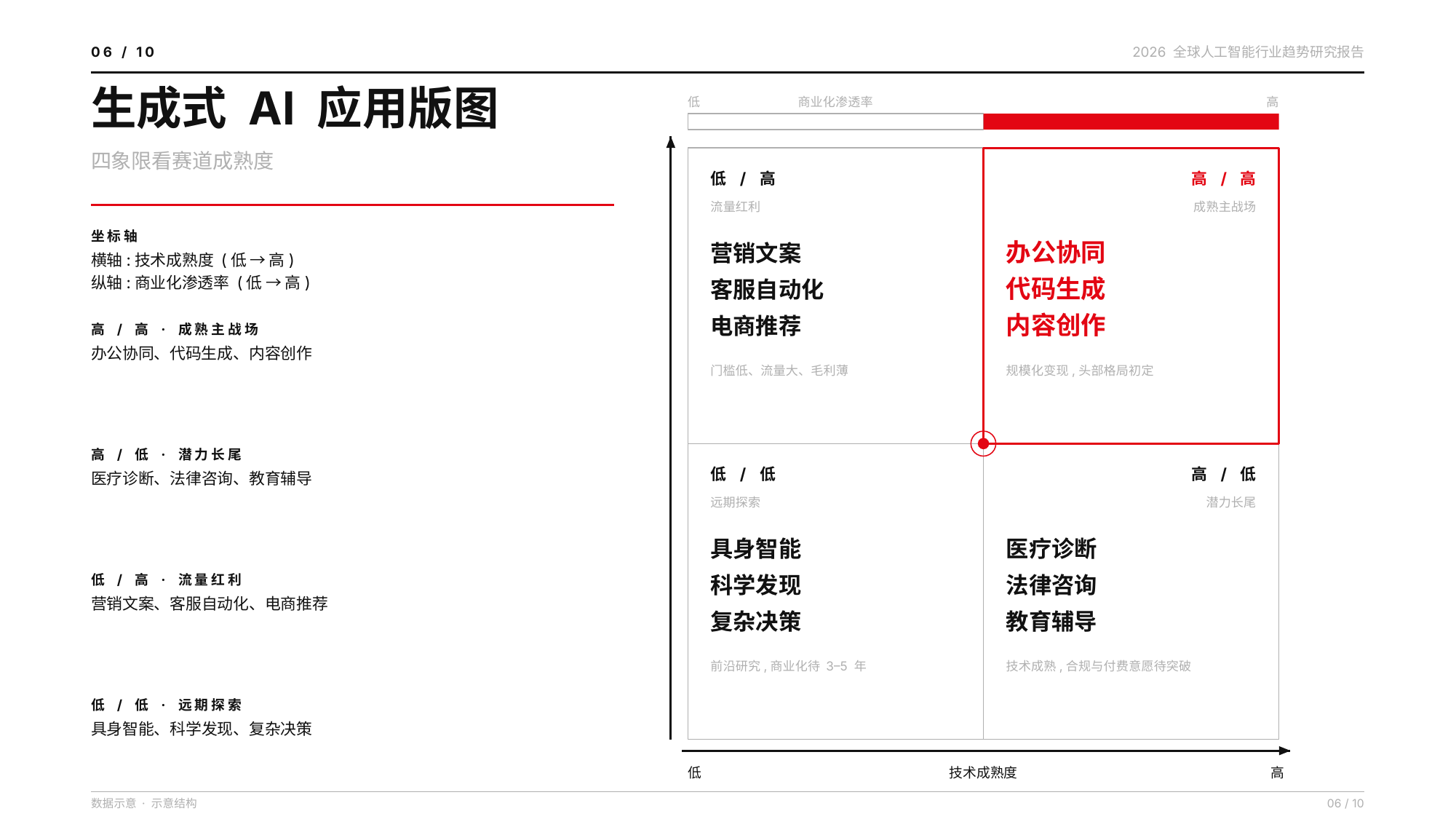

06 / 10
2026 全球人工智能行业趋势研究报告

生成式 AI 应用版图
低
商业化渗透率
高

四象限看赛道成熟度

低 / 高
高 / 高
流量红利
成熟主战场

坐标轴
办公协同
营销文案
横轴:技术成熟度 (低 → 高)
纵轴:商业化渗透率 (低 → 高)
代码生成
客服自动化
内容创作
电商推荐
高 / 高 · 成熟主战场
办公协同、代码生成、内容创作
门槛低、流量大、毛利薄
规模化变现,头部格局初定

高 / 低 · 潜力长尾
低 / 低
高 / 低
医疗诊断、法律咨询、教育辅导
远期探索
潜力长尾
具身智能
医疗诊断
低 / 高 · 流量红利
科学发现
法律咨询
营销文案、客服自动化、电商推荐
复杂决策
教育辅导
前沿研究,商业化待 3–5 年
技术成熟,合规与付费意愿待突破
低 / 低 · 远期探索
具身智能、科学发现、复杂决策

低
技术成熟度
高

数据示意 · 示意结构
06 / 10